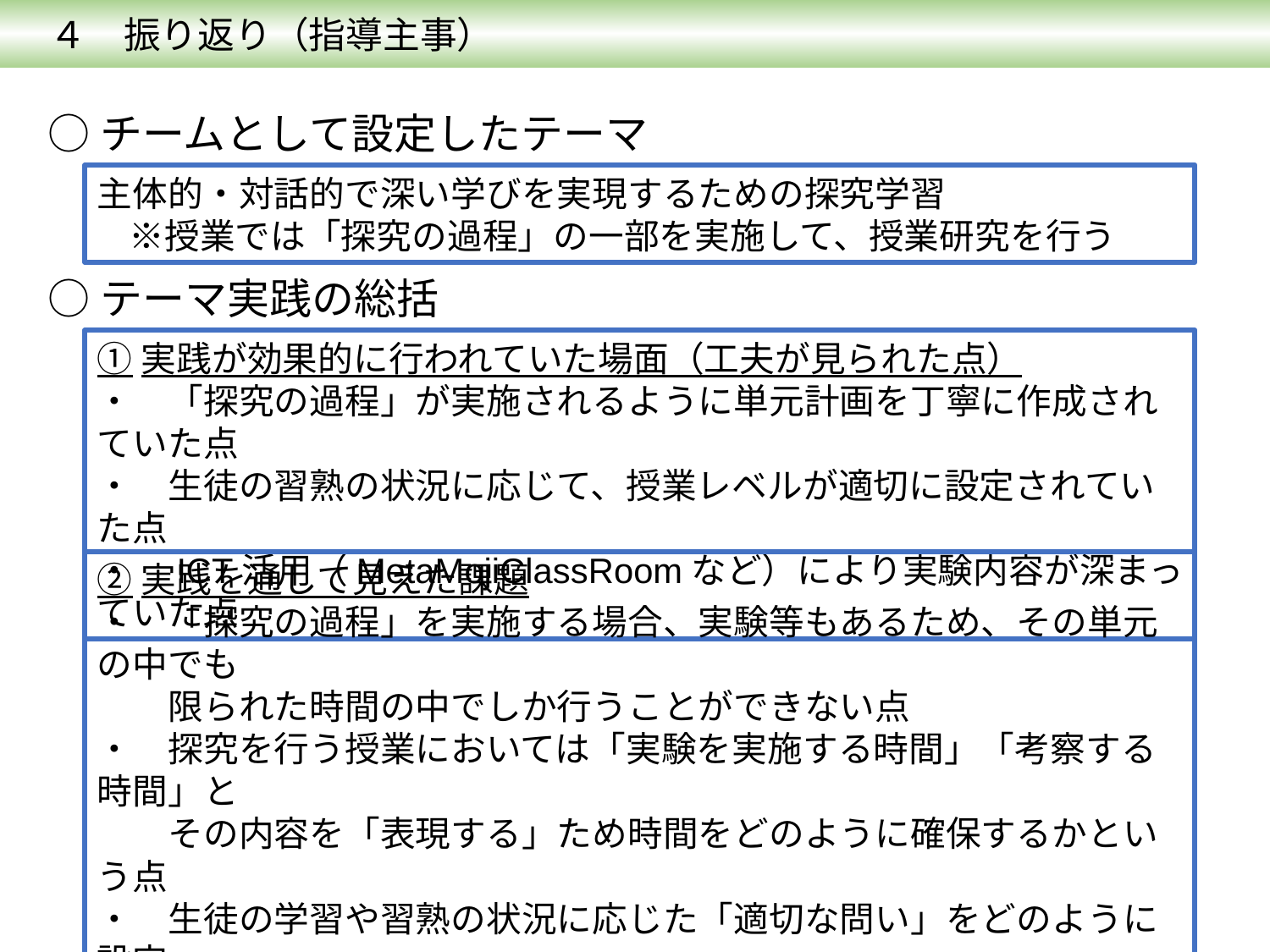

４　振り返り（指導主事）
○チームとして設定したテーマ
主体的・対話的で深い学びを実現するための探究学習
　※授業では「探究の過程」の一部を実施して、授業研究を行う
○テーマ実践の総括
①実践が効果的に行われていた場面（工夫が見られた点）
・　「探究の過程」が実施されるように単元計画を丁寧に作成されていた点
・　生徒の習熟の状況に応じて、授業レベルが適切に設定されていた点
・　ICT活用（MetaMojiClassRoomなど）により実験内容が深まっていた点
②実践を通して見えた課題
・　「探究の過程」を実施する場合、実験等もあるため、その単元の中でも
　　限られた時間の中でしか行うことができない点
・　探究を行う授業においては「実験を実施する時間」「考察する時間」と
　　その内容を「表現する」ため時間をどのように確保するかという点
・　生徒の学習や習熟の状況に応じた「適切な問い」をどのように設定
　　できるかという点